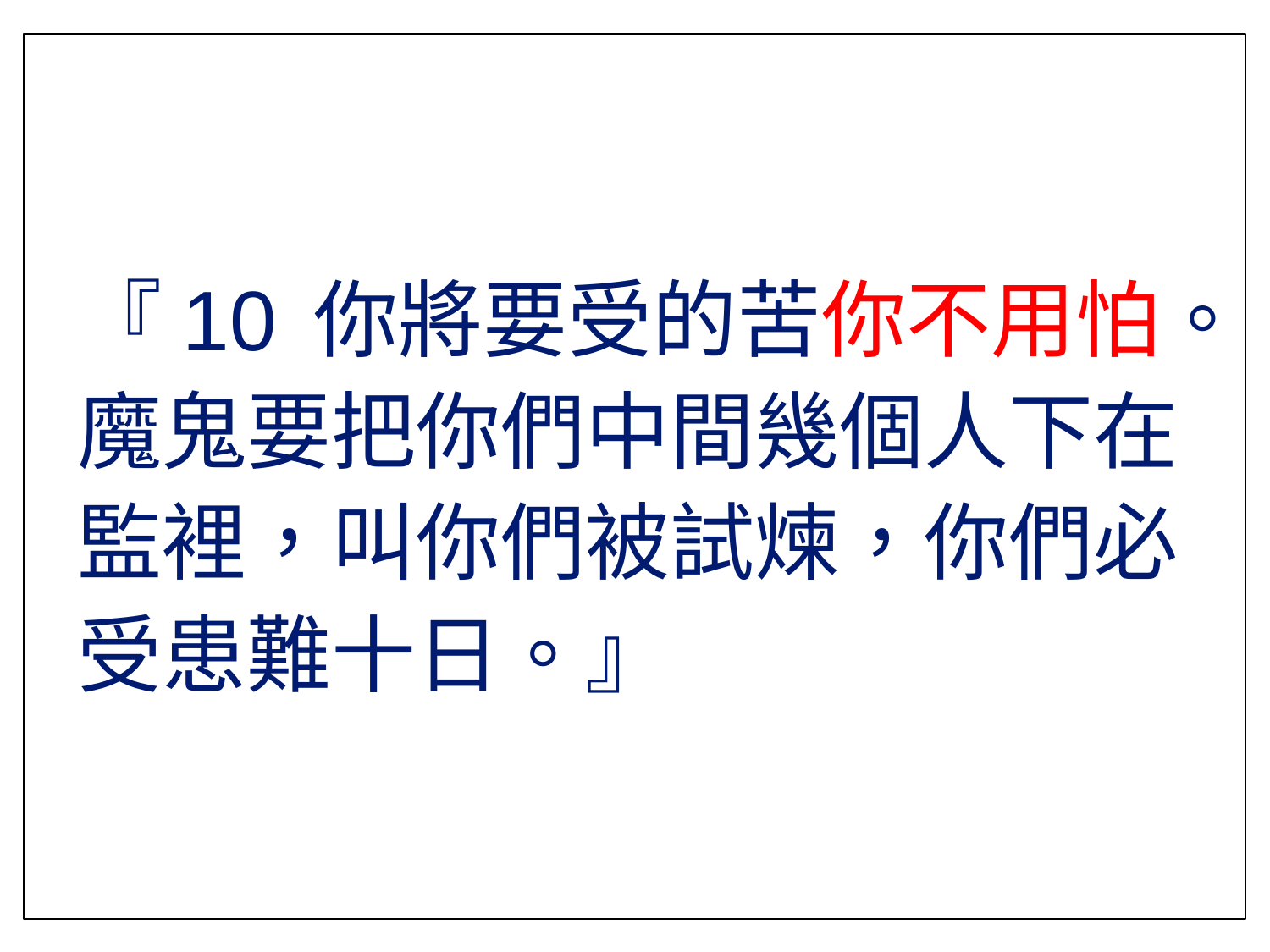

『10 你將要受的苦你不用怕。魔鬼要把你們中間幾個人下在監裡，叫你們被試煉，你們必受患難十日。』